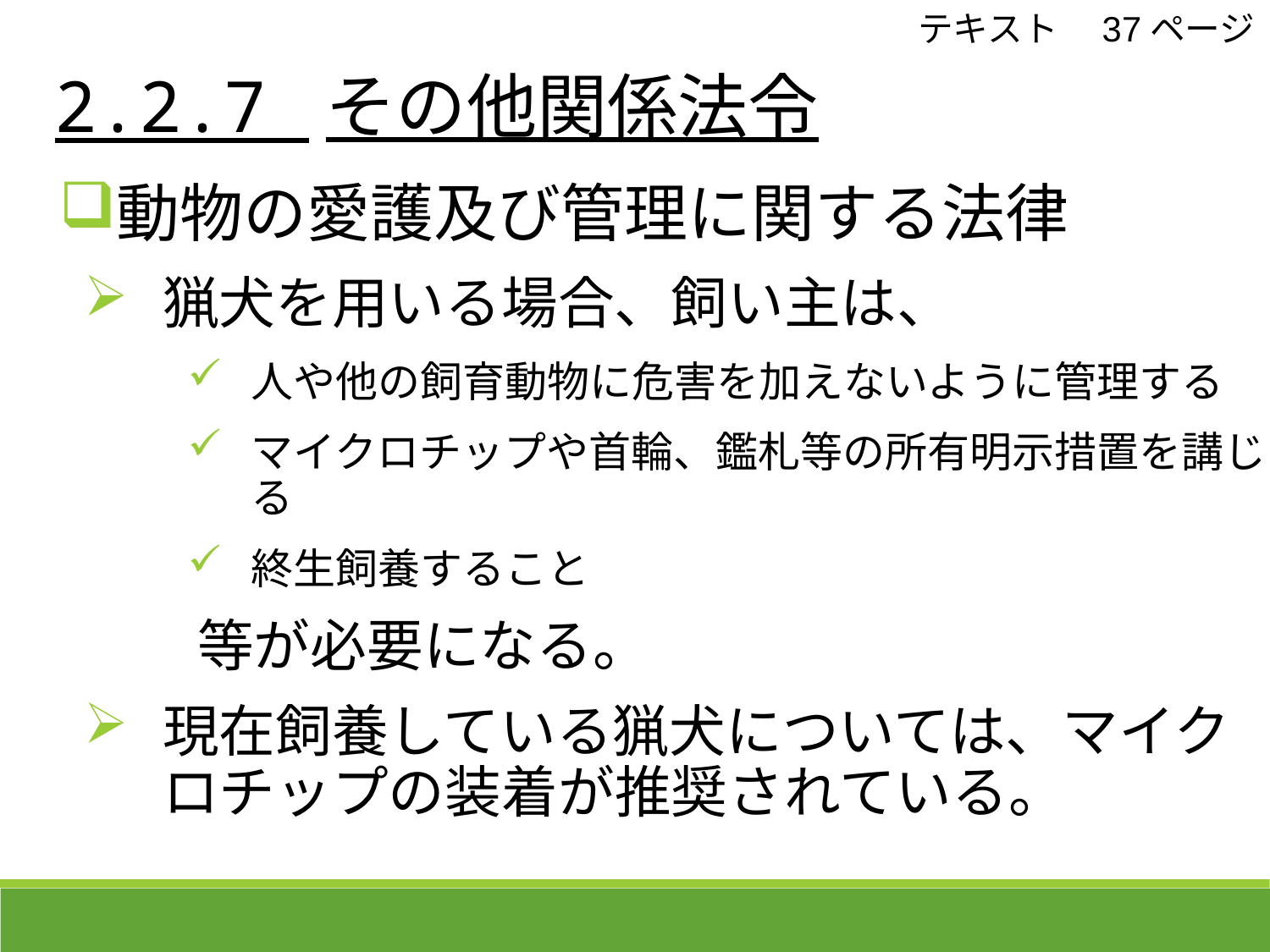

テキスト　37ページ
 2.2.7 その他関係法令
動物の愛護及び管理に関する法律
猟犬を用いる場合、飼い主は、
人や他の飼育動物に危害を加えないように管理する
マイクロチップや首輪、鑑札等の所有明示措置を講じる
終生飼養すること
　　等が必要になる。
現在飼養している猟犬については、マイクロチップの装着が推奨されている。